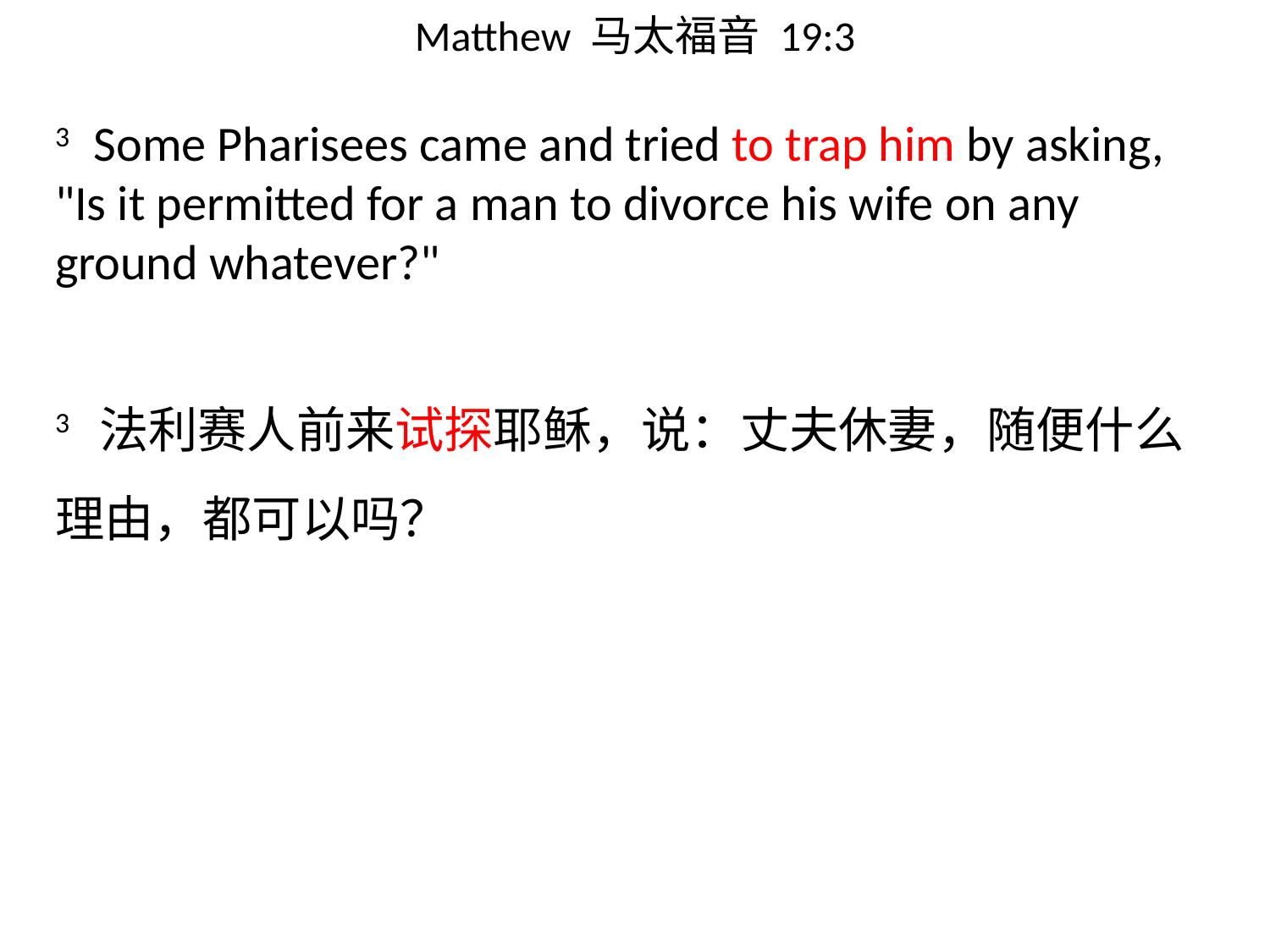

# Matthew 马太福音 19:3
3   Some Pharisees came and tried to trap him by asking, "Is it permitted for a man to divorce his wife on any ground whatever?"

3  法利赛人前来试探耶稣，说：丈夫休妻，随便什么理由，都可以吗？